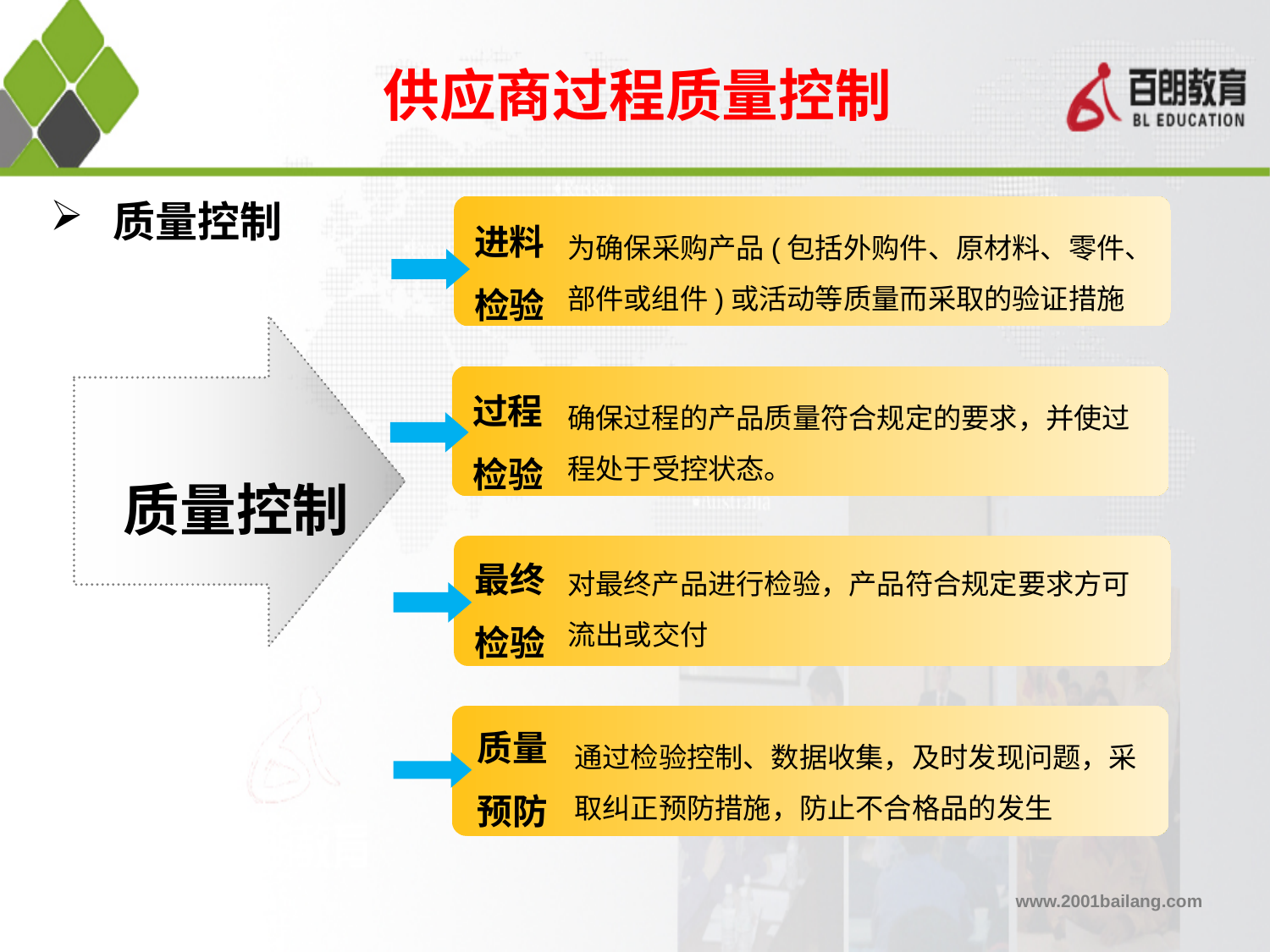

供应商过程质量控制
进料检验
# 质量控制

为确保采购产品(包括外购件、原材料、零件、部件或组件)或活动等质量而采取的验证措施

过程检验

确保过程的产品质量符合规定的要求，并使过程处于受控状态。
 质量控制
最终检验

对最终产品进行检验，产品符合规定要求方可流出或交付
质量预防

通过检验控制、数据收集，及时发现问题，采取纠正预防措施，防止不合格品的发生